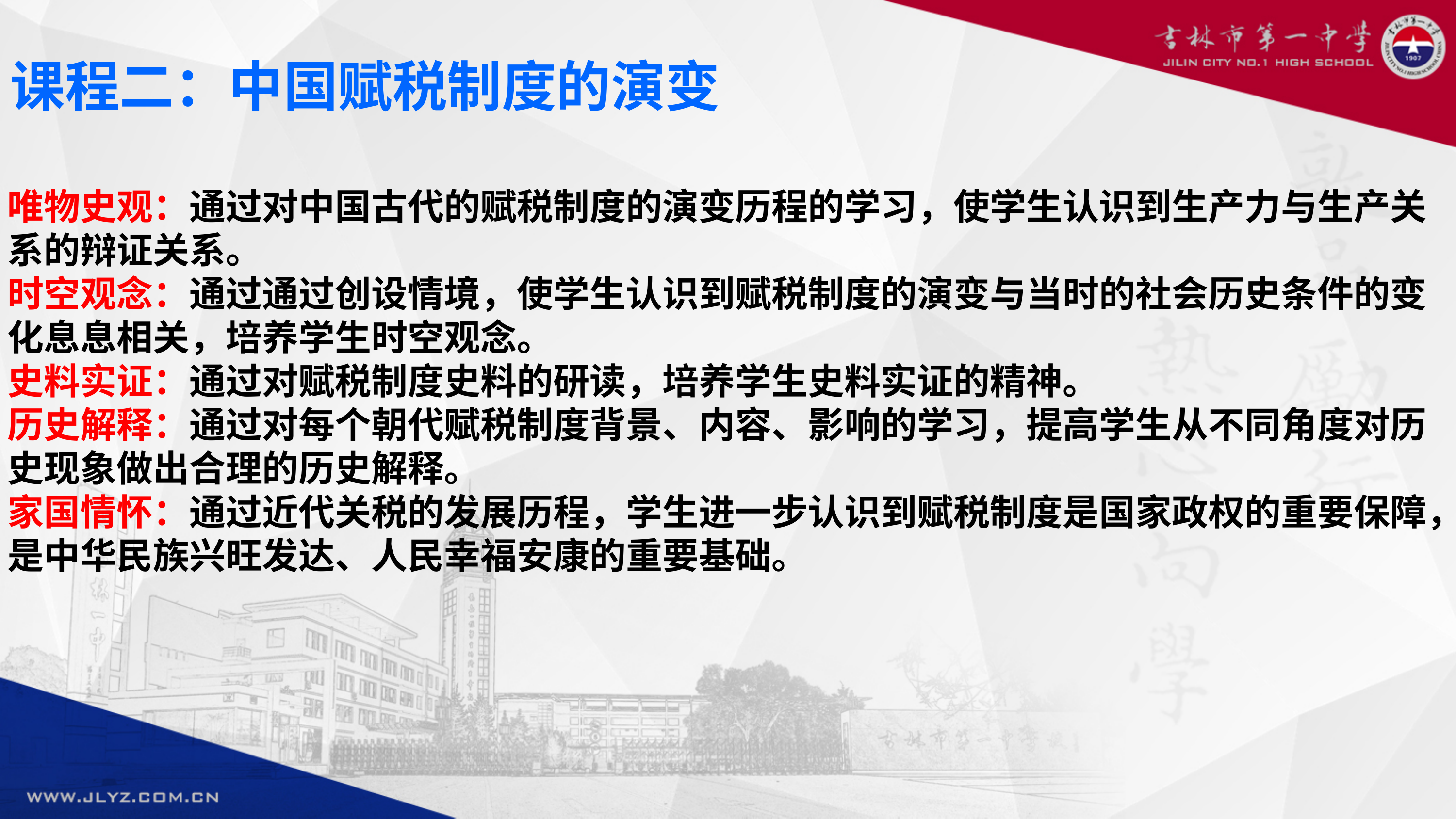

课程二：中国赋税制度的演变
唯物史观：通过对中国古代的赋税制度的演变历程的学习，使学生认识到生产力与生产关系的辩证关系。
时空观念：通过通过创设情境，使学生认识到赋税制度的演变与当时的社会历史条件的变化息息相关，培养学生时空观念。
史料实证：通过对赋税制度史料的研读，培养学生史料实证的精神。
历史解释：通过对每个朝代赋税制度背景、内容、影响的学习，提高学生从不同角度对历史现象做出合理的历史解释。
家国情怀：通过近代关税的发展历程，学生进一步认识到赋税制度是国家政权的重要保障，是中华民族兴旺发达、人民幸福安康的重要基础。